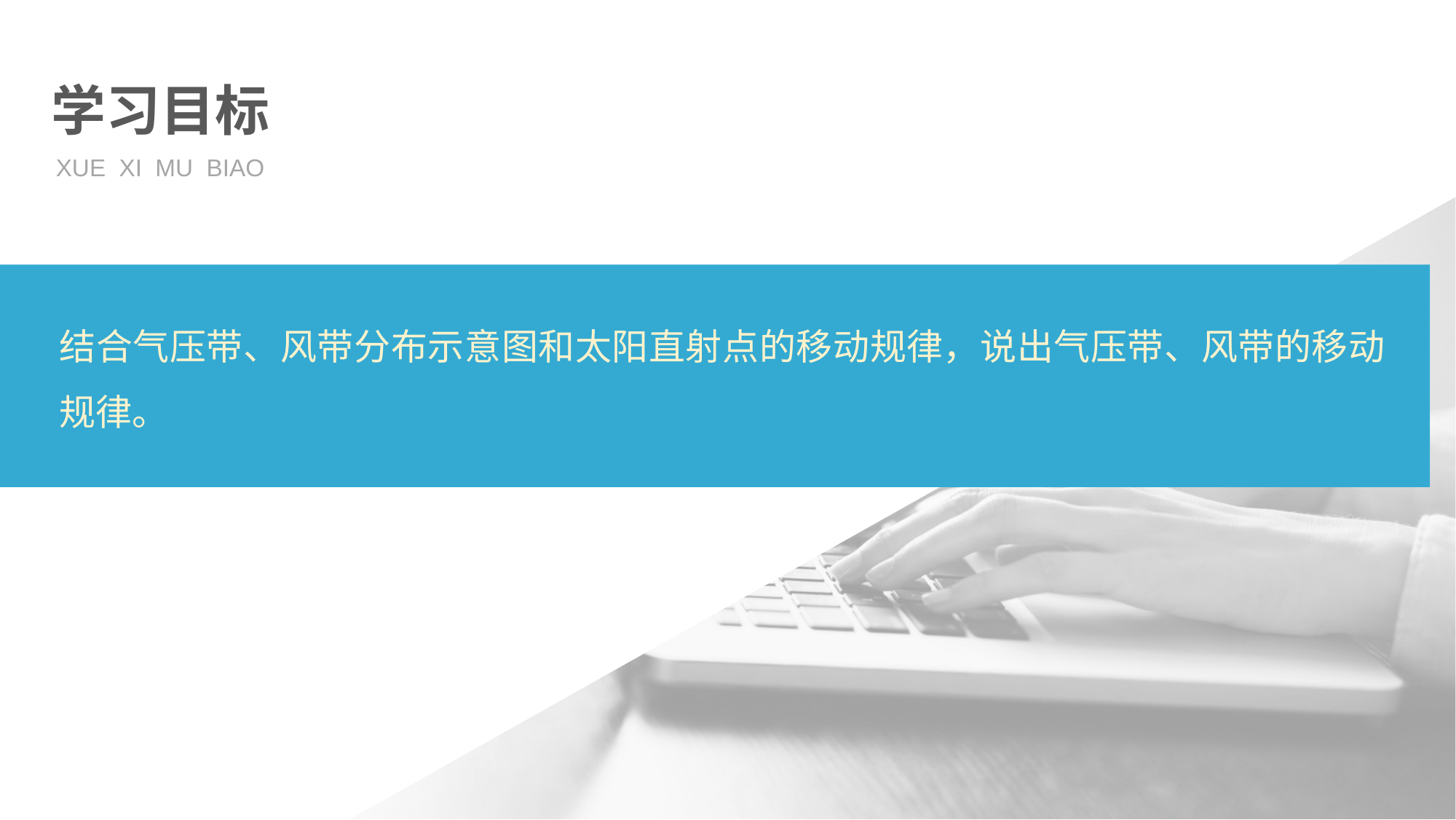

学习目标
XUE  XI  MU  BIAO

结合气压带、风带分布示意图和太阳直射点的移动规律，说出气压带、风带的移动规律。